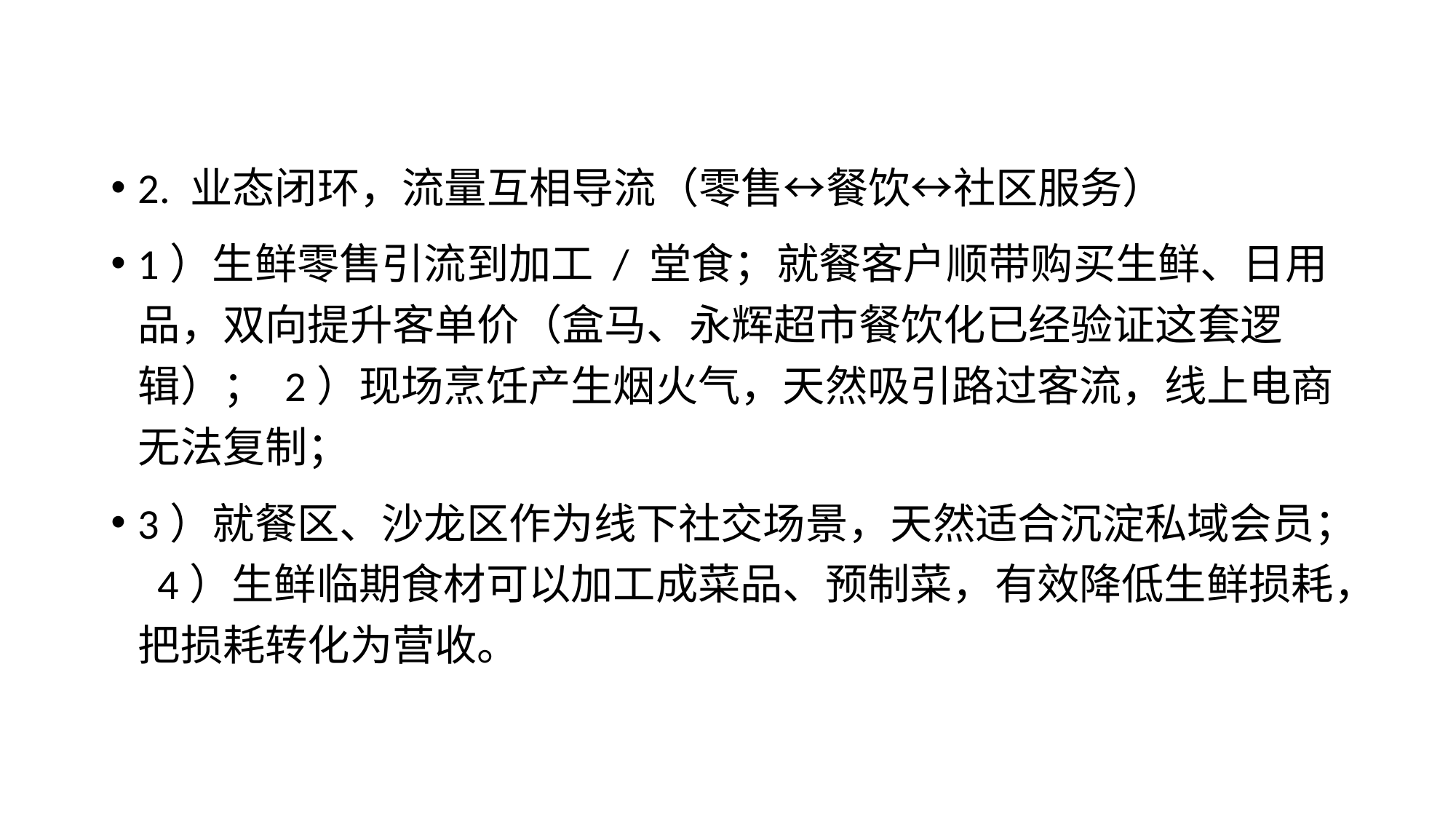

2. 业态闭环，流量互相导流（零售↔餐饮↔社区服务）
1）生鲜零售引流到加工 / 堂食；就餐客户顺带购买生鲜、日用品，双向提升客单价（盒马、永辉超市餐饮化已经验证这套逻辑）； 2）现场烹饪产生烟火气，天然吸引路过客流，线上电商无法复制；
3）就餐区、沙龙区作为线下社交场景，天然适合沉淀私域会员； 4）生鲜临期食材可以加工成菜品、预制菜，有效降低生鲜损耗，把损耗转化为营收。